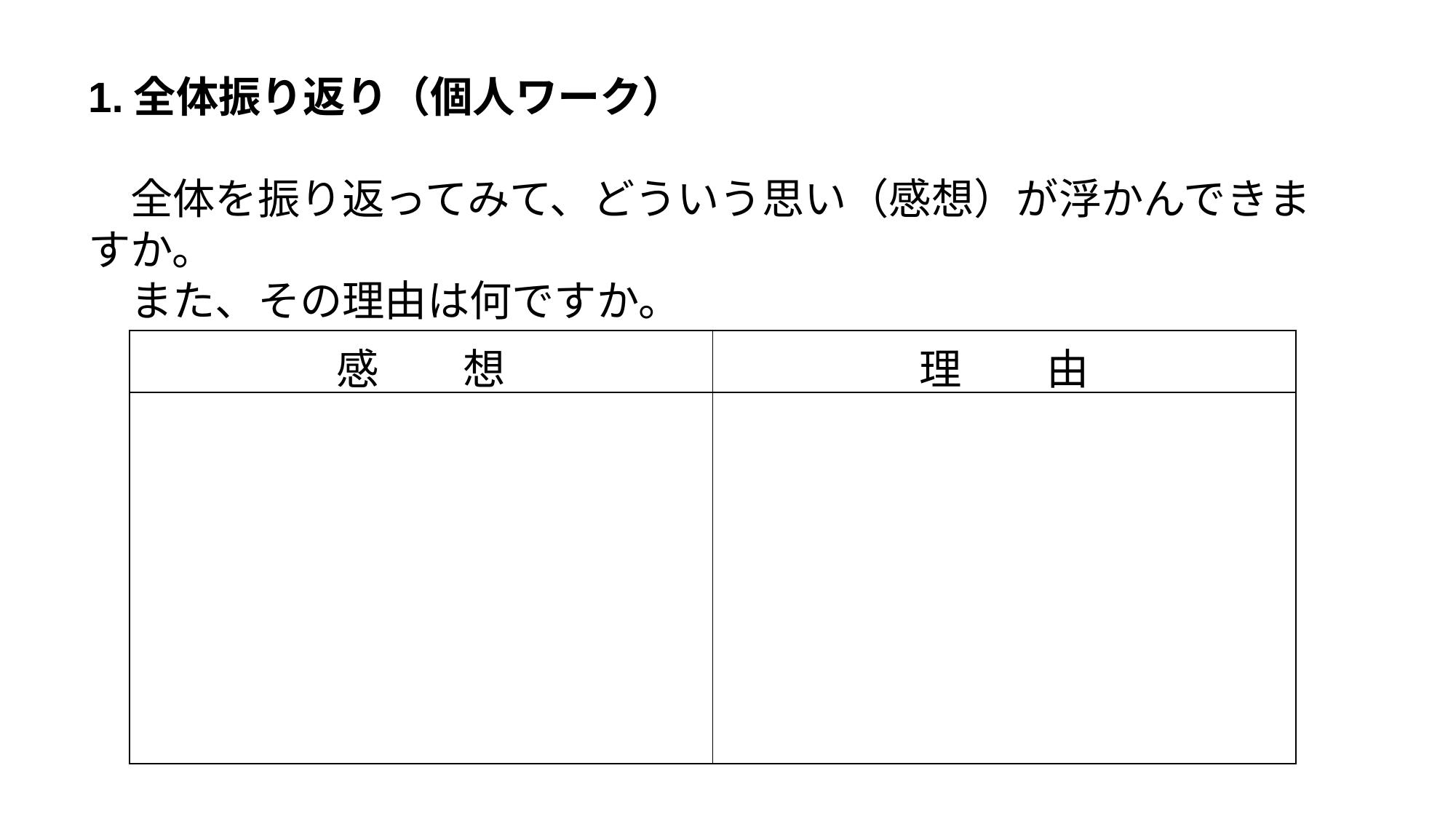

1.全体振り返り（個人ワーク）

　全体を振り返ってみて、どういう思い（感想）が浮かんできますか。
　また、その理由は何ですか。
| 感　　想 | 理　　由 |
| --- | --- |
|  |  |